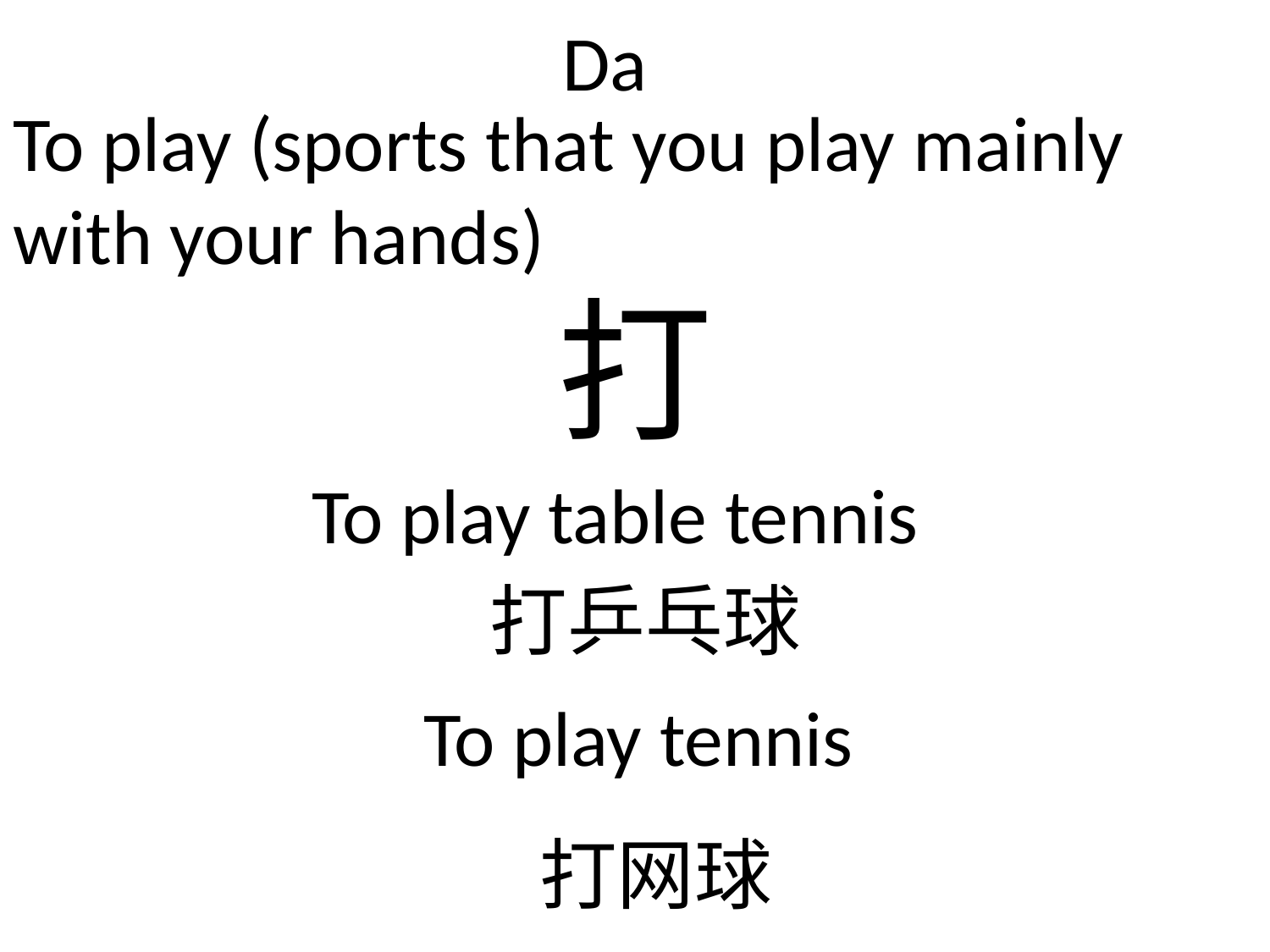

# Da
To play (sports that you play mainly with your hands)
打
To play table tennis
打乒乓球
To play tennis
打网球